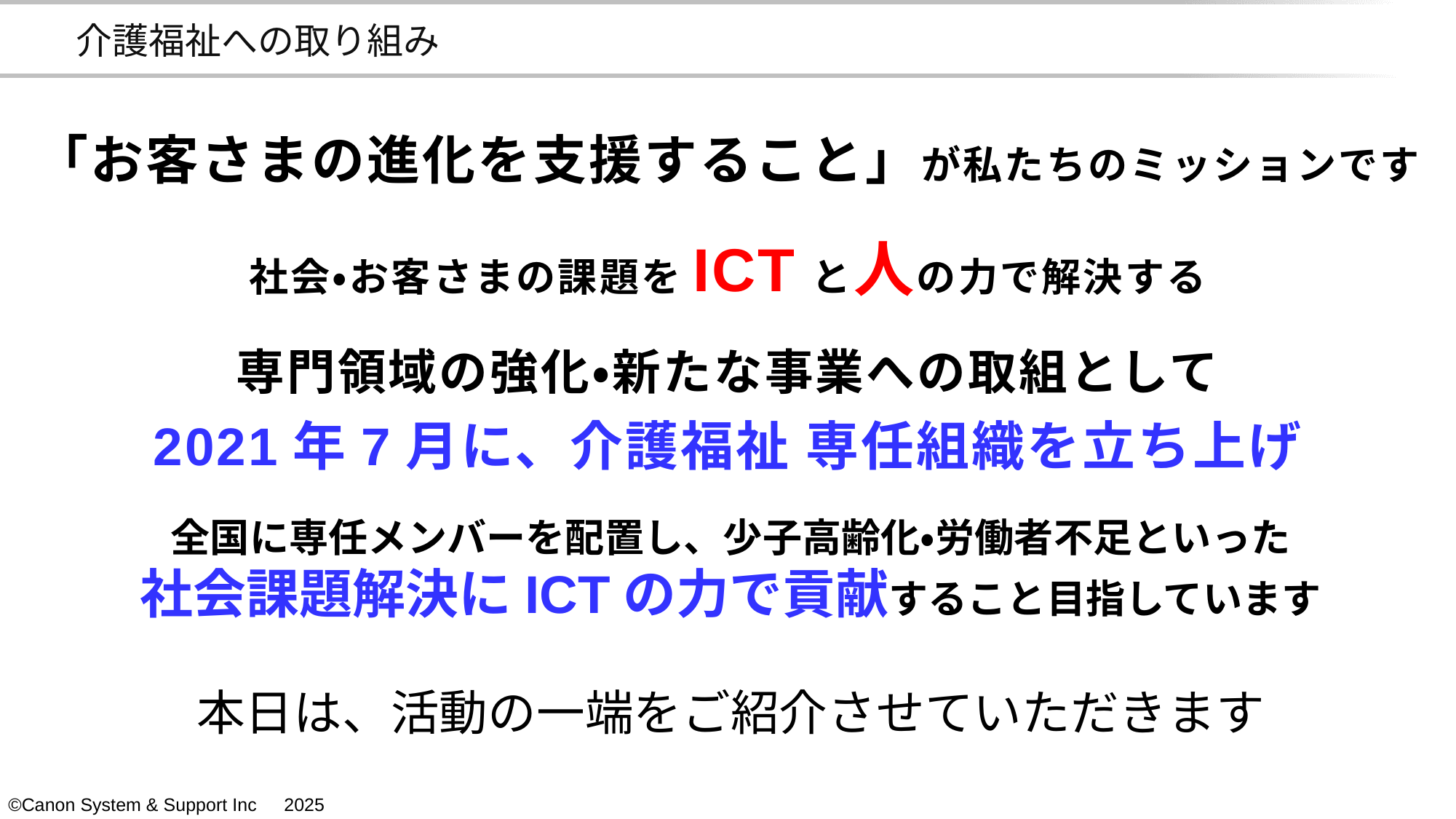

# 介護福祉への取り組み
「お客さまの進化を支援すること」が私たちのミッションです

社会・お客さまの課題をICTと人の力で解決する

専門領域の強化・新たな事業への取組として
2021年7月に、介護福祉 専任組織を立ち上げ

全国に専任メンバーを配置し、少子高齢化・労働者不足といった
社会課題解決にICTの力で貢献すること目指しています

本日は、活動の一端をご紹介させていただきます